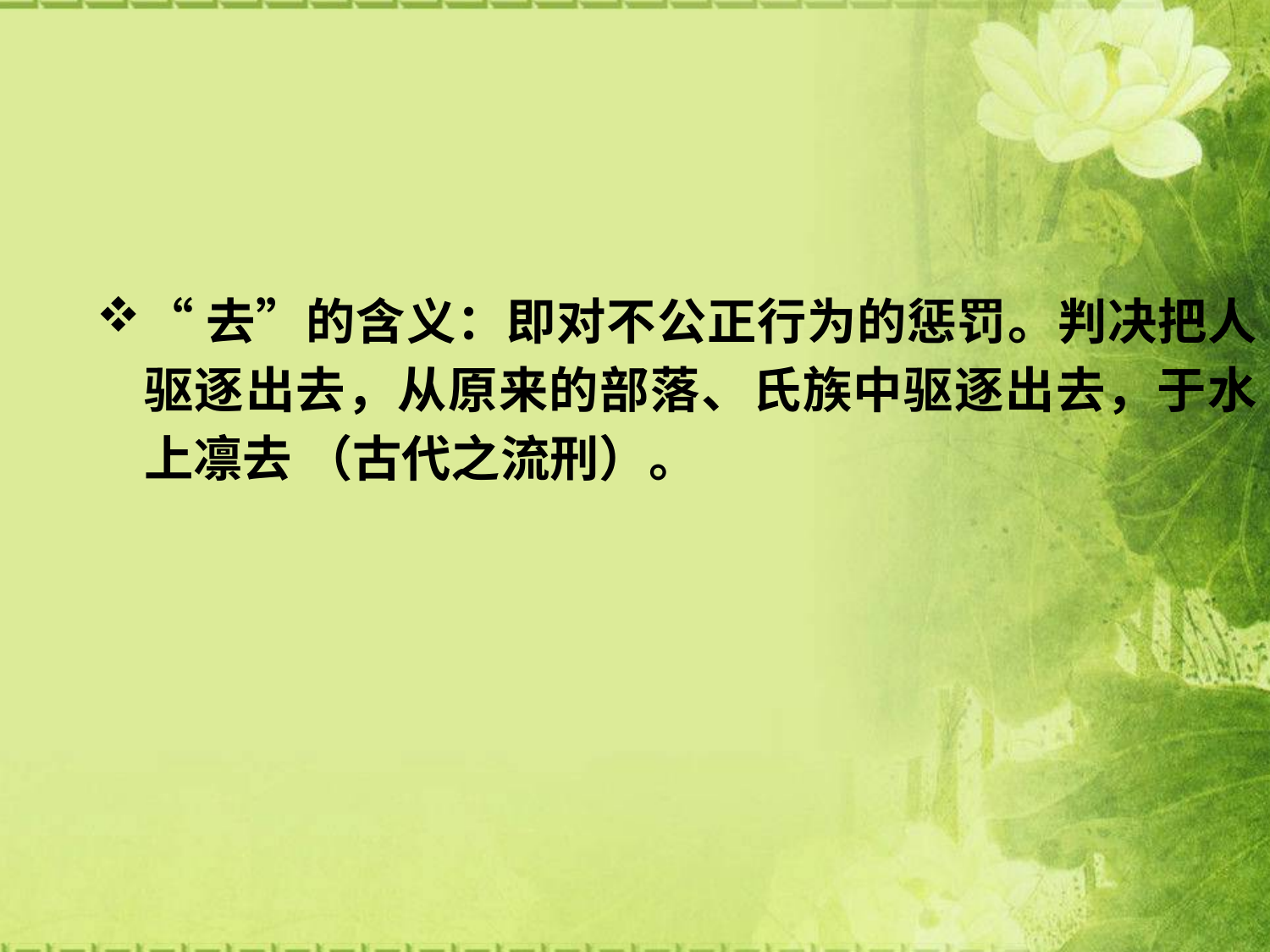

“去”的含义：即对不公正行为的惩罚。判决把人驱逐出去，从原来的部落、氏族中驱逐出去，于水上凛去 （古代之流刑）。